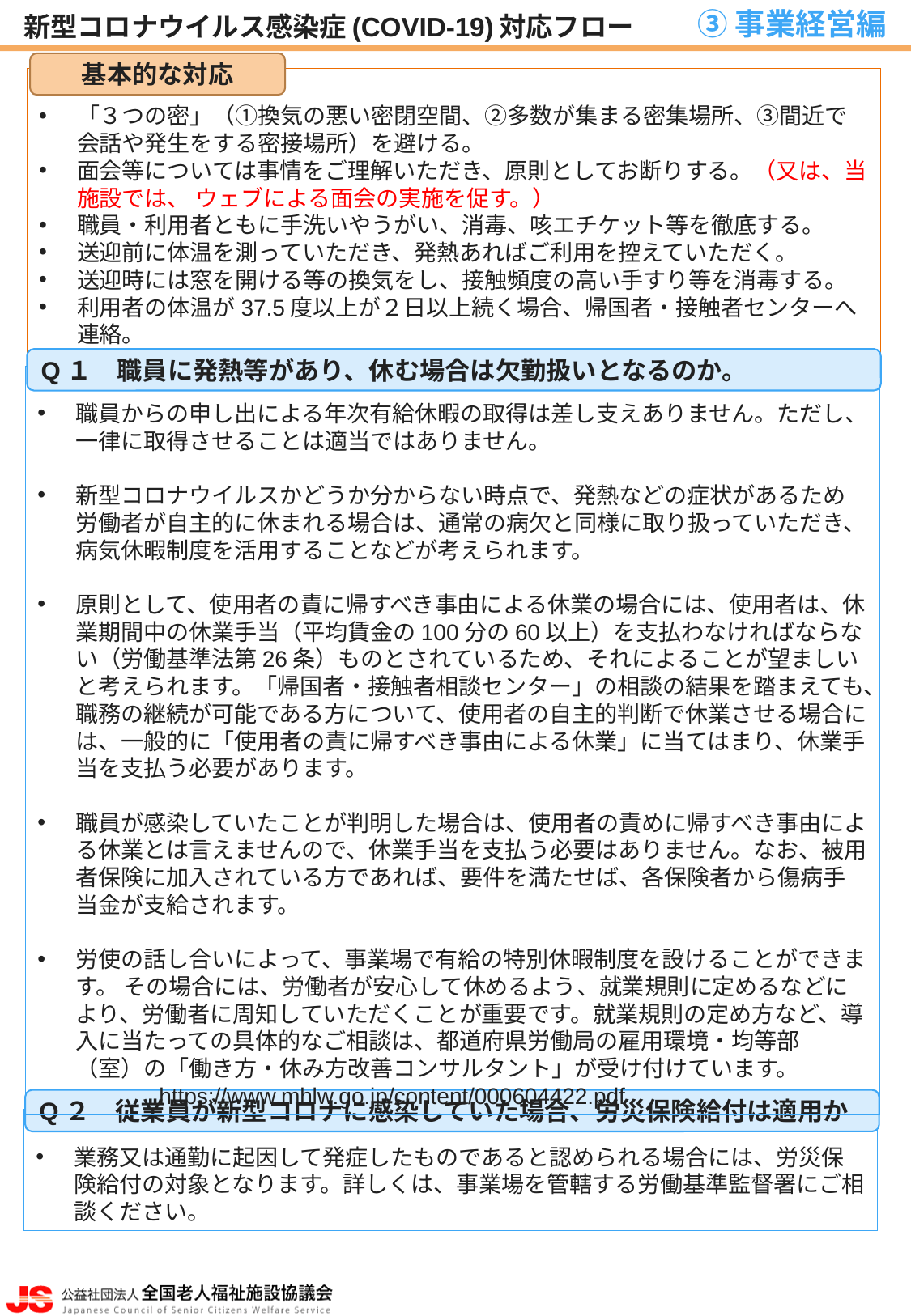

③事業経営編
新型コロナウイルス感染症(COVID-19)対応フロー
基本的な対応

「３つの密」（①換気の悪い密閉空間、②多数が集まる密集場所、③間近で会話や発生をする密接場所）を避ける。
面会等については事情をご理解いただき、原則としてお断りする。（又は、当施設では、 ウェブによる面会の実施を促す。）
職員・利用者ともに手洗いやうがい、消毒、咳エチケット等を徹底する。
送迎前に体温を測っていただき、発熱あればご利用を控えていただく。
送迎時には窓を開ける等の換気をし、接触頻度の高い手すり等を消毒する。
利用者の体温が37.5度以上が２日以上続く場合、帰国者・接触者センターへ連絡。
Q１　職員に発熱等があり、休む場合は欠勤扱いとなるのか。

職員からの申し出による年次有給休暇の取得は差し支えありません。ただし、一律に取得させることは適当ではありません。

新型コロナウイルスかどうか分からない時点で、発熱などの症状があるため労働者が自主的に休まれる場合は、通常の病欠と同様に取り扱っていただき、病気休暇制度を活用することなどが考えられます。

原則として、使用者の責に帰すべき事由による休業の場合には、使用者は、休業期間中の休業手当（平均賃金の100分の60以上）を支払わなければならない（労働基準法第26条）ものとされているため、それによることが望ましいと考えられます。「帰国者・接触者相談センター」の相談の結果を踏まえても、職務の継続が可能である方について、使用者の自主的判断で休業させる場合には、一般的に「使用者の責に帰すべき事由による休業」に当てはまり、休業手当を支払う必要があります。

職員が感染していたことが判明した場合は、使用者の責めに帰すべき事由による休業とは言えませんので、休業手当を支払う必要はありません。なお、被用者保険に加入されている方であれば、要件を満たせば、各保険者から傷病手当金が支給されます。

労使の話し合いによって、事業場で有給の特別休暇制度を設けることができます。 その場合には、労働者が安心して休めるよう、就業規則に定めるなどにより、労働者に周知していただくことが重要です。就業規則の定め方など、導入に当たっての具体的なご相談は、都道府県労働局の雇用環境・均等部（室）の「働き方・休み方改善コンサルタント」が受け付けています。
	https://www.mhlw.go.jp/content/000604422.pdf
Q２　従業員が新型コロナに感染していた場合、労災保険給付は適用か

業務又は通勤に起因して発症したものであると認められる場合には、労災保険給付の対象となります。詳しくは、事業場を管轄する労働基準監督署にご相談ください。